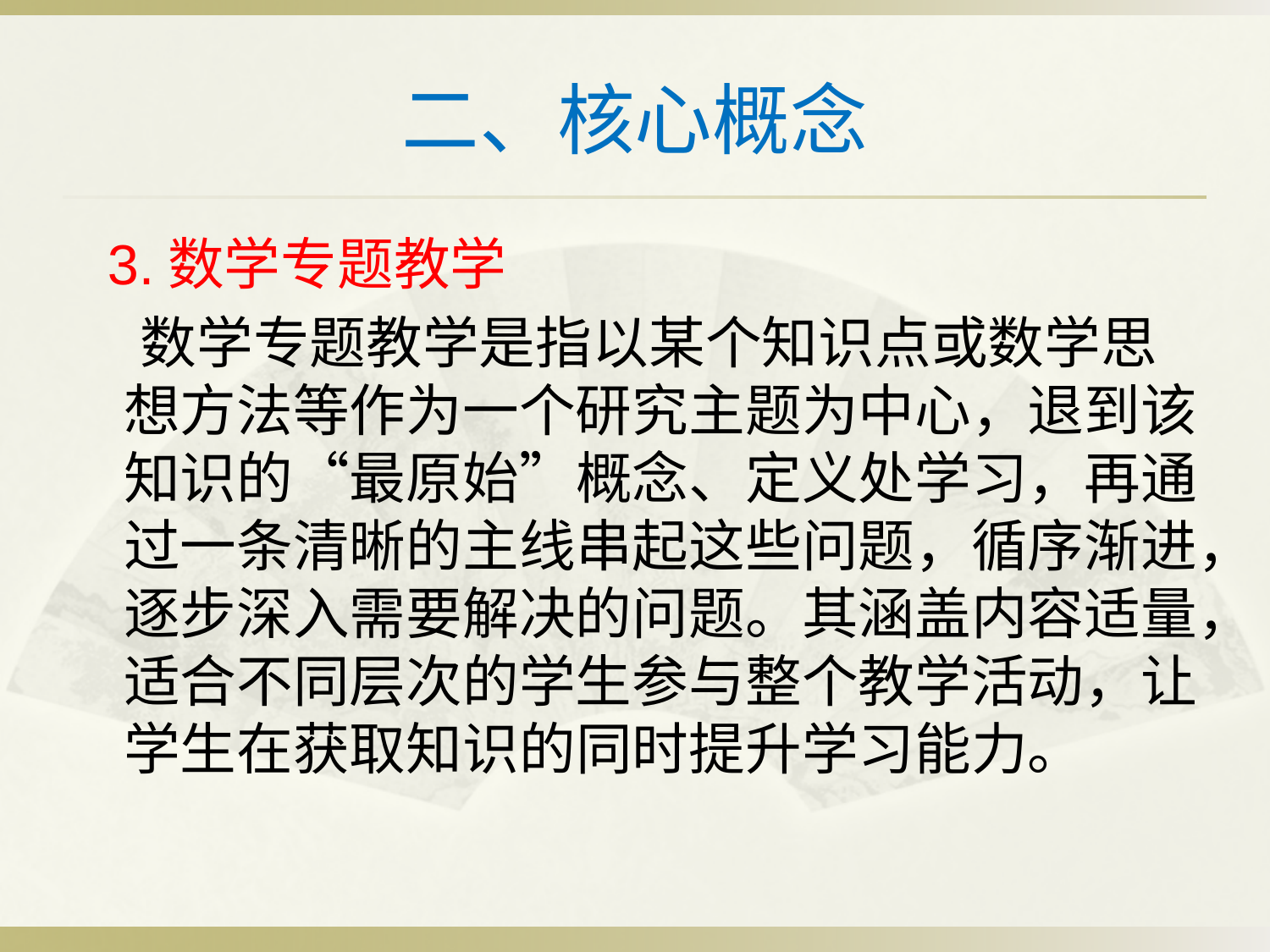

# 二、核心概念
  3.数学专题教学
    数学专题教学是指以某个知识点或数学思想方法等作为一个研究主题为中心，退到该知识的“最原始”概念、定义处学习，再通过一条清晰的主线串起这些问题，循序渐进，逐步深入需要解决的问题。其涵盖内容适量，适合不同层次的学生参与整个教学活动，让学生在获取知识的同时提升学习能力。